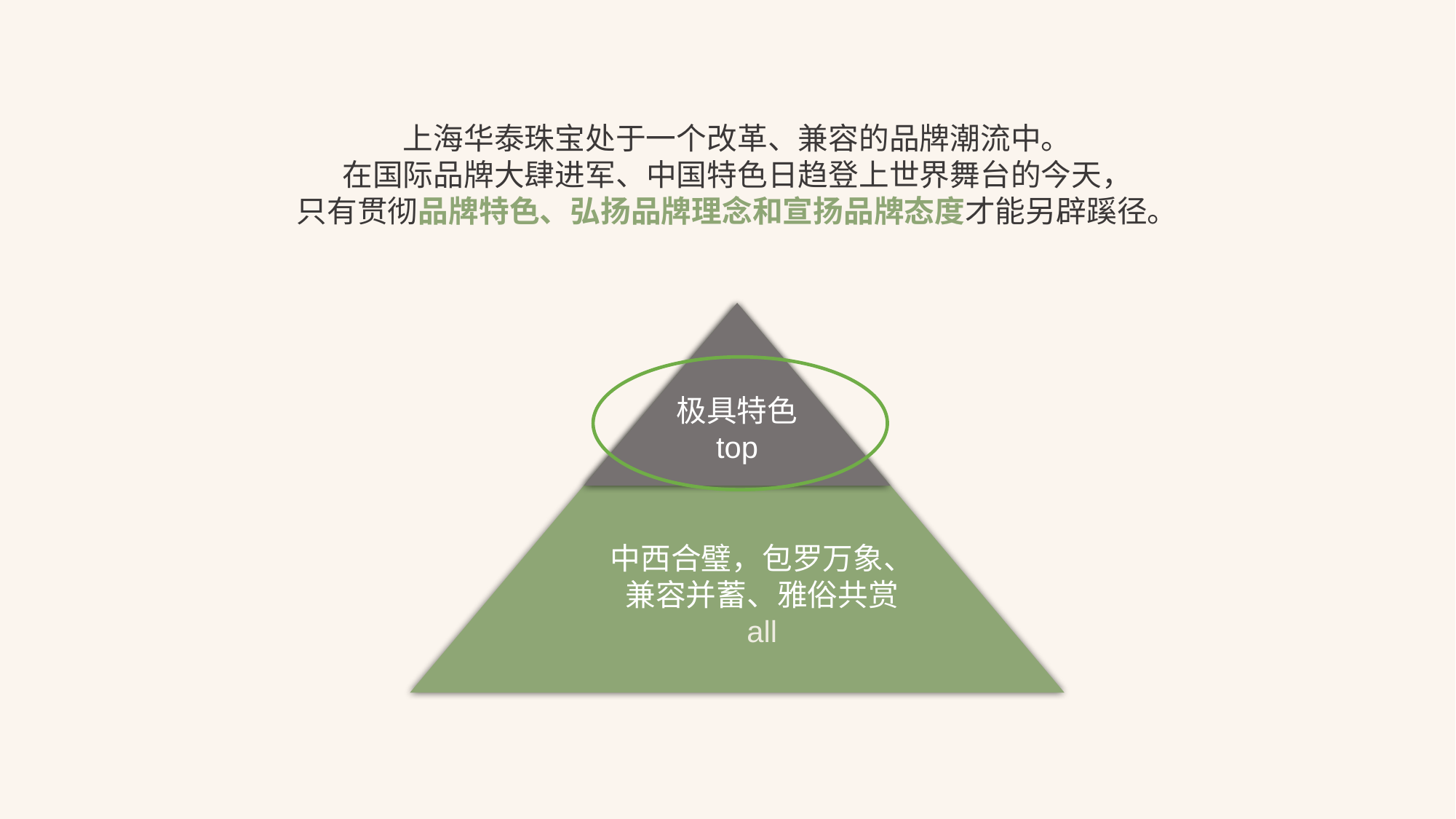

上海华泰珠宝处于一个改革、兼容的品牌潮流中。
在国际品牌大肆进军、中国特色日趋登上世界舞台的今天，
只有贯彻品牌特色、弘扬品牌理念和宣扬品牌态度才能另辟蹊径。

极具特色
top
中西合璧，包罗万象、
兼容并蓄、雅俗共赏
all